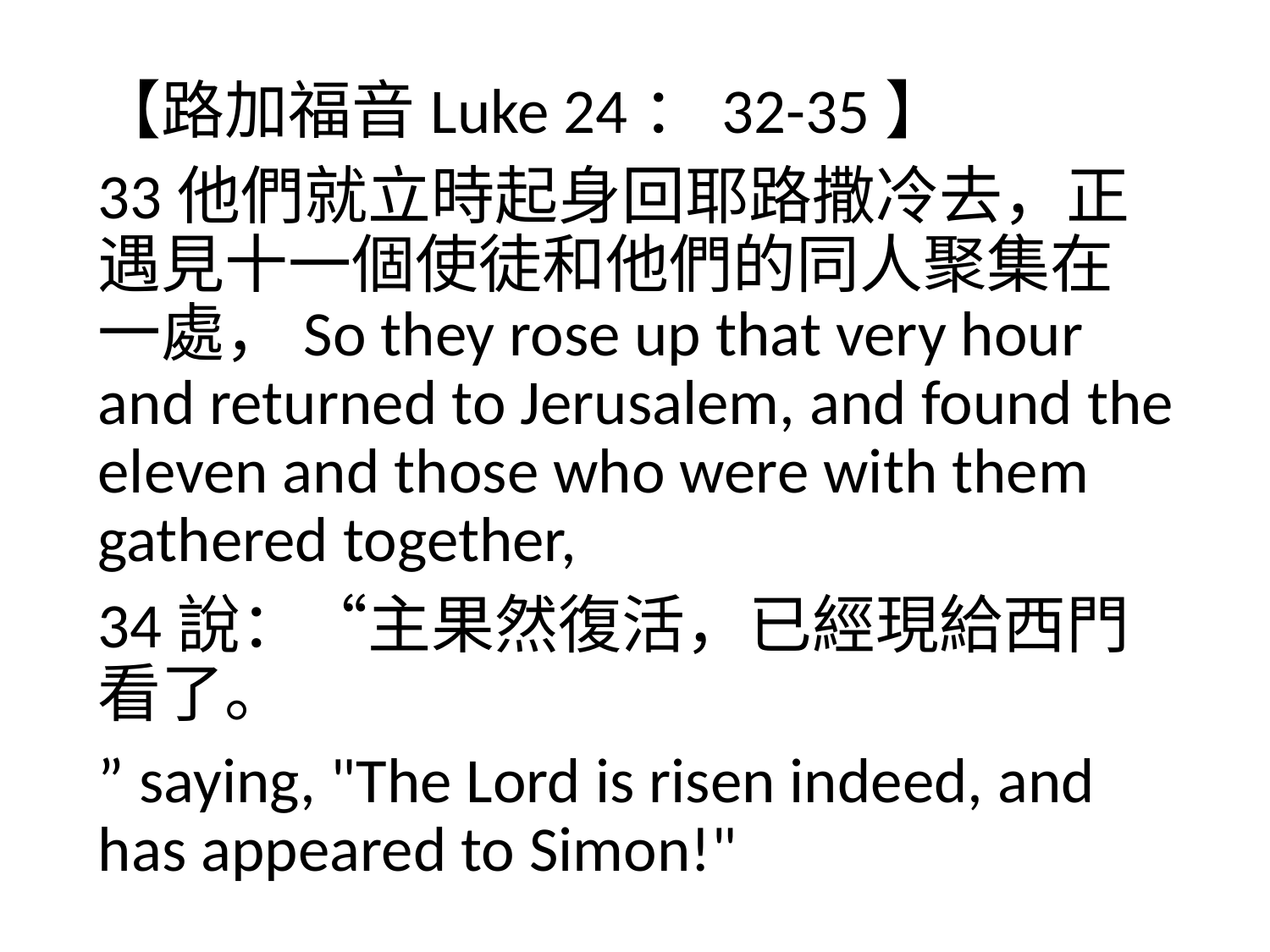

【路加福音Luke 24：32-35】
33他們就立時起身回耶路撒冷去，正遇見十一個使徒和他們的同人聚集在一處，So they rose up that very hour and returned to Jerusalem, and found the eleven and those who were with them gathered together,
34說：“主果然復活，已經現給西門看了。
” saying, "The Lord is risen indeed, and has appeared to Simon!"